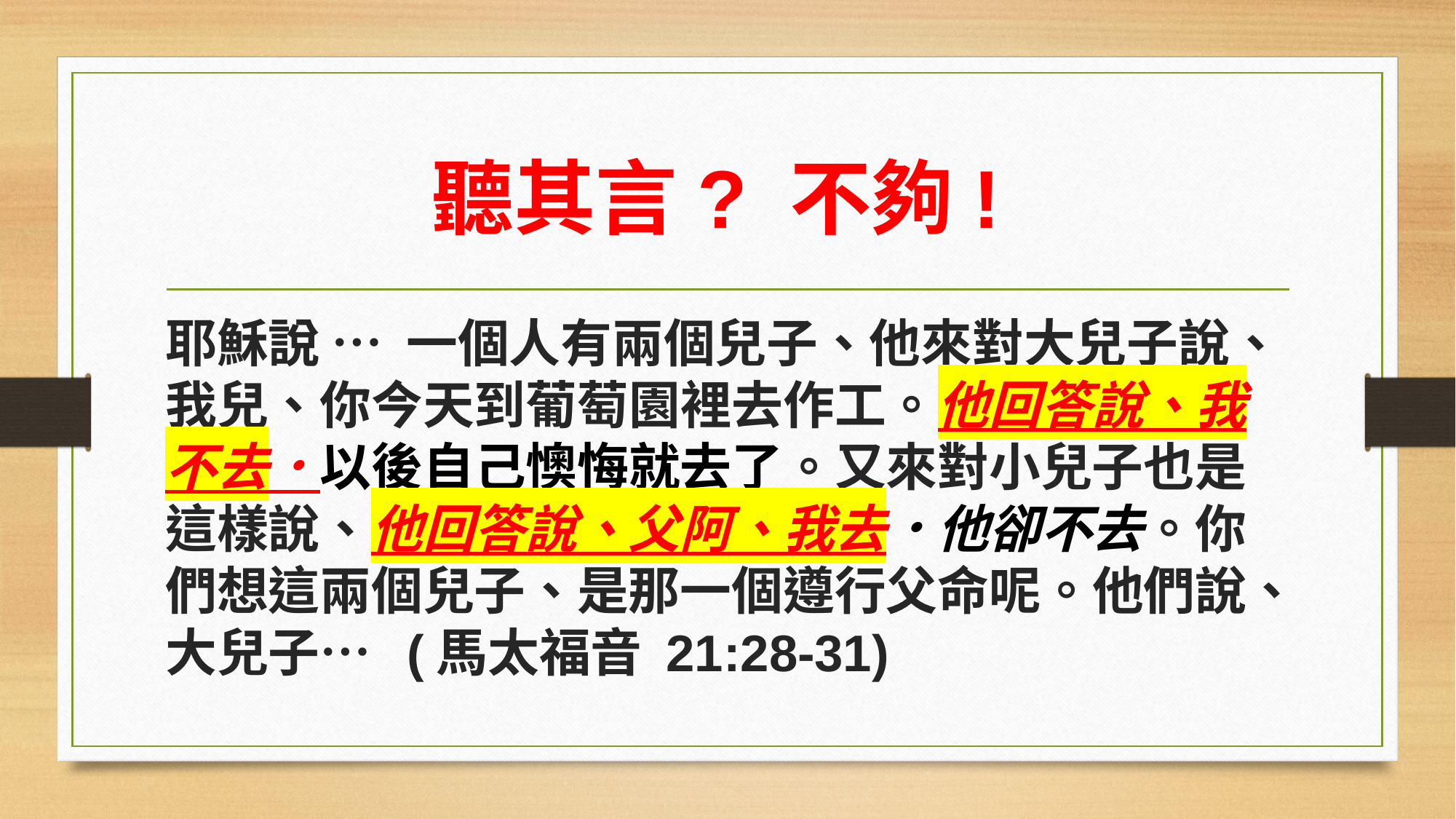

# 聽其言? 不夠!
耶穌說 …  一個人有兩個兒子、他來對大兒子說、我兒、你今天到葡萄園裡去作工。他回答說、我不去．以後自己懊悔就去了。又來對小兒子也是這樣說、他回答說、父阿、我去．他卻不去。你們想這兩個兒子、是那一個遵行父命呢。他們說、大兒子…  (馬太福音 21:28-31)